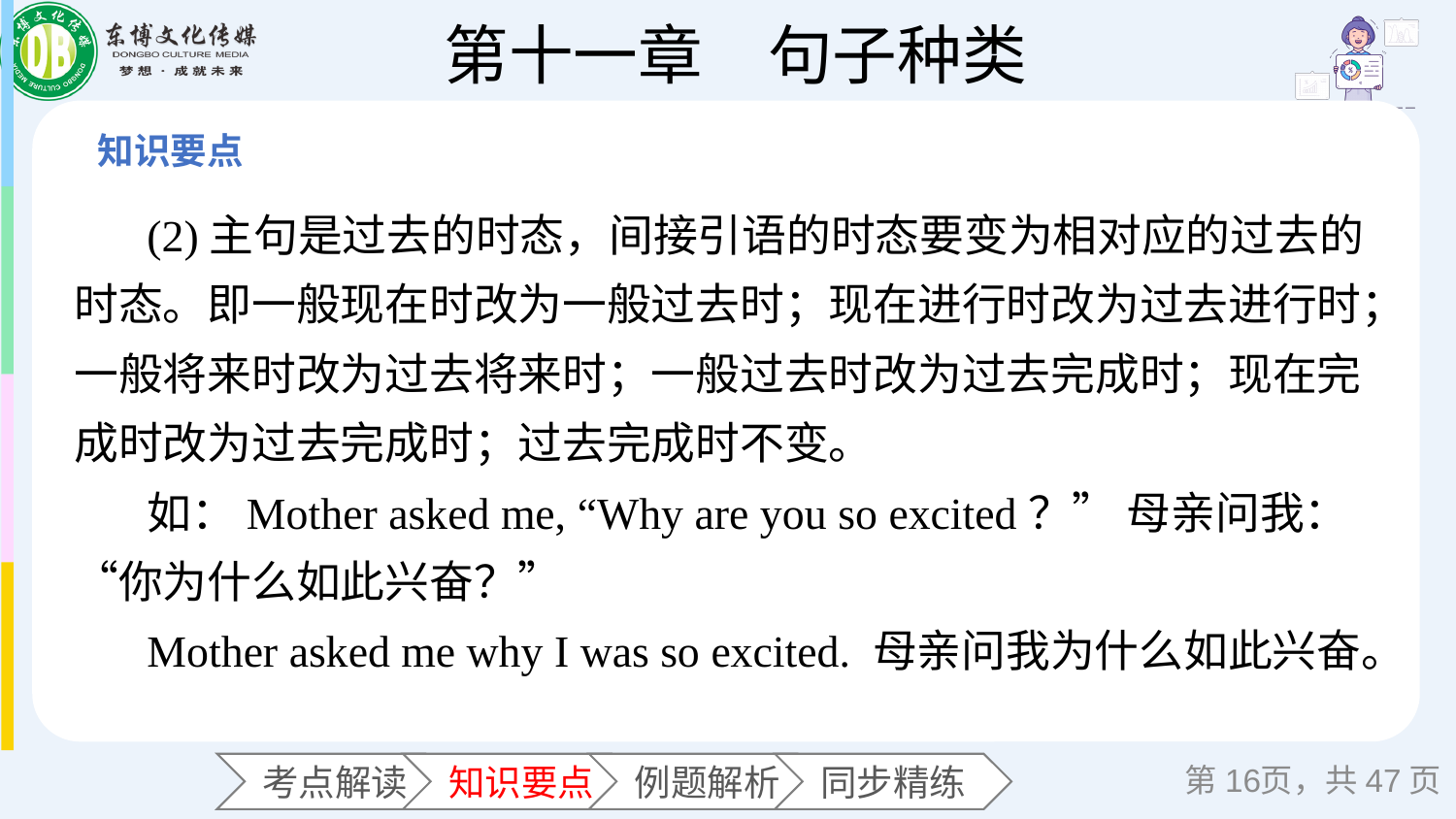

(2)主句是过去的时态，间接引语的时态要变为相对应的过去的时态。即一般现在时改为一般过去时；现在进行时改为过去进行时；一般将来时改为过去将来时；一般过去时改为过去完成时；现在完成时改为过去完成时；过去完成时不变。
如：Mother asked me, “Why are you so excited？” 母亲问我：“你为什么如此兴奋？”
Mother asked me why I was so excited. 母亲问我为什么如此兴奋。
第16页，共47页